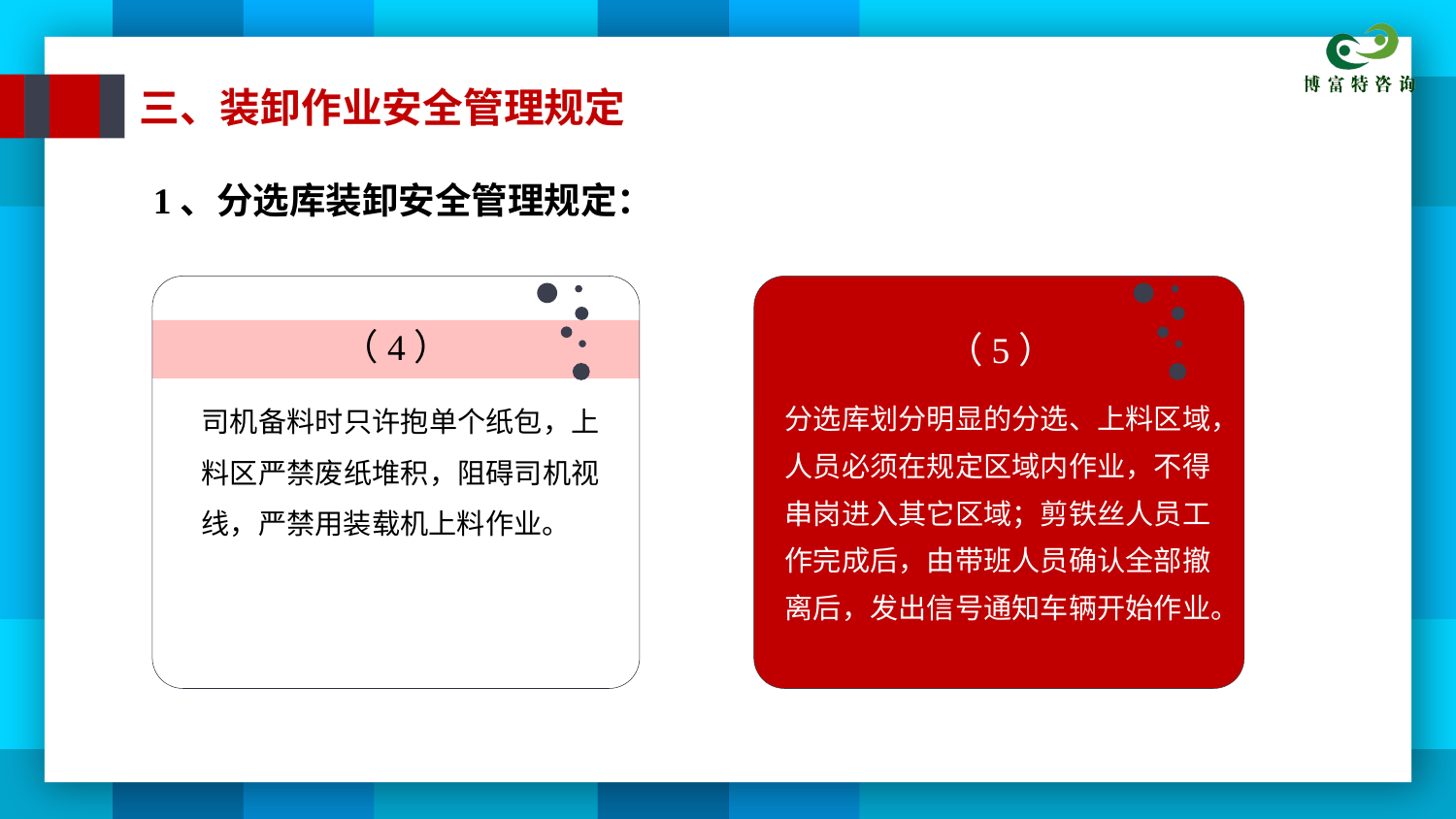

三、装卸作业安全管理规定

1、分选库装卸安全管理规定：

（4）
（5）

司机备料时只许抱单个纸包，上料区严禁废纸堆积，阻碍司机视线，严禁用装载机上料作业。
分选库划分明显的分选、上料区域，人员必须在规定区域内作业，不得串岗进入其它区域；剪铁丝人员工作完成后，由带班人员确认全部撤离后，发出信号通知车辆开始作业。